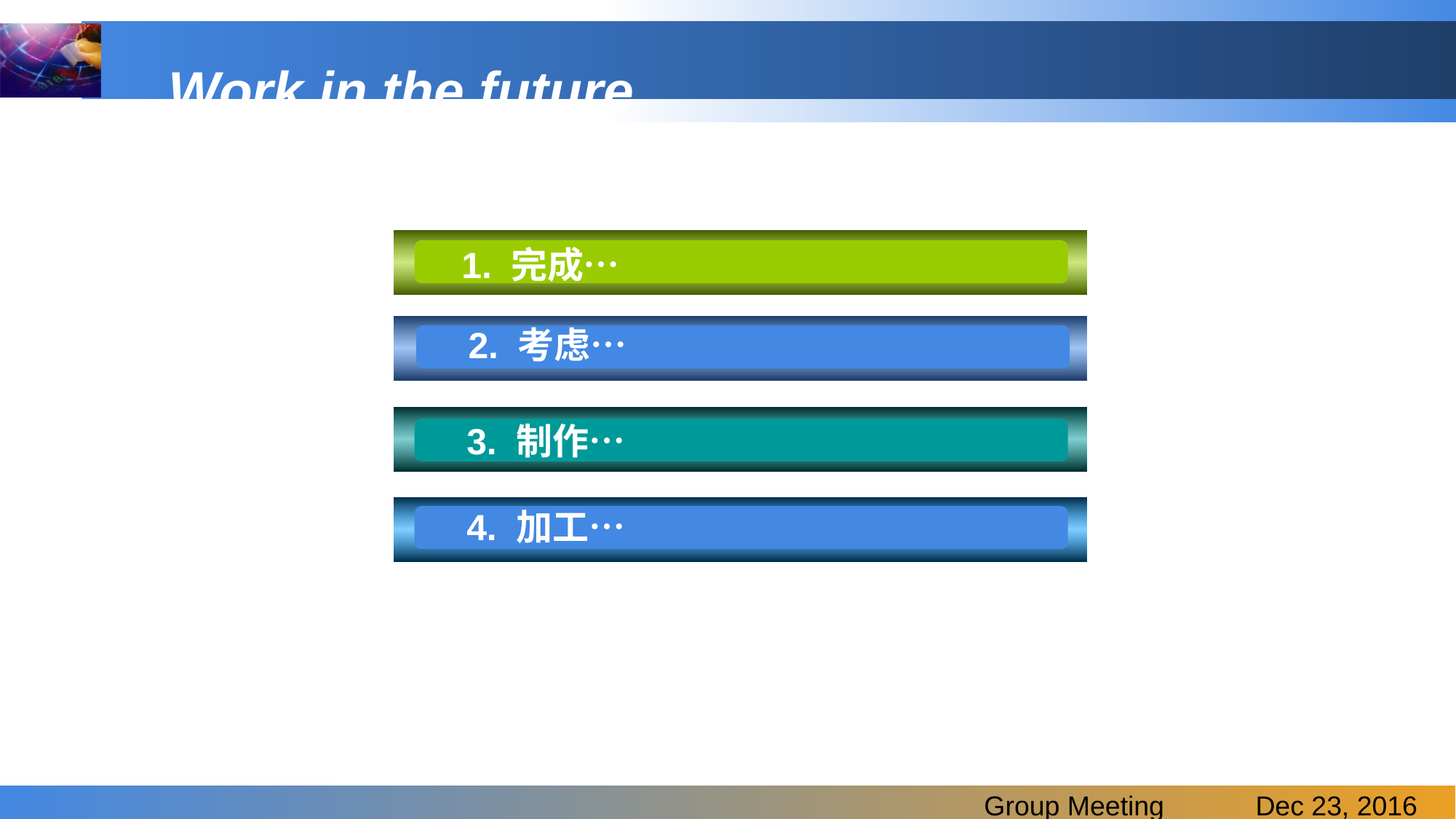

# Work in the future

 1. 完成…

 2. 考虑…

 3. 制作…

 4. 加工…